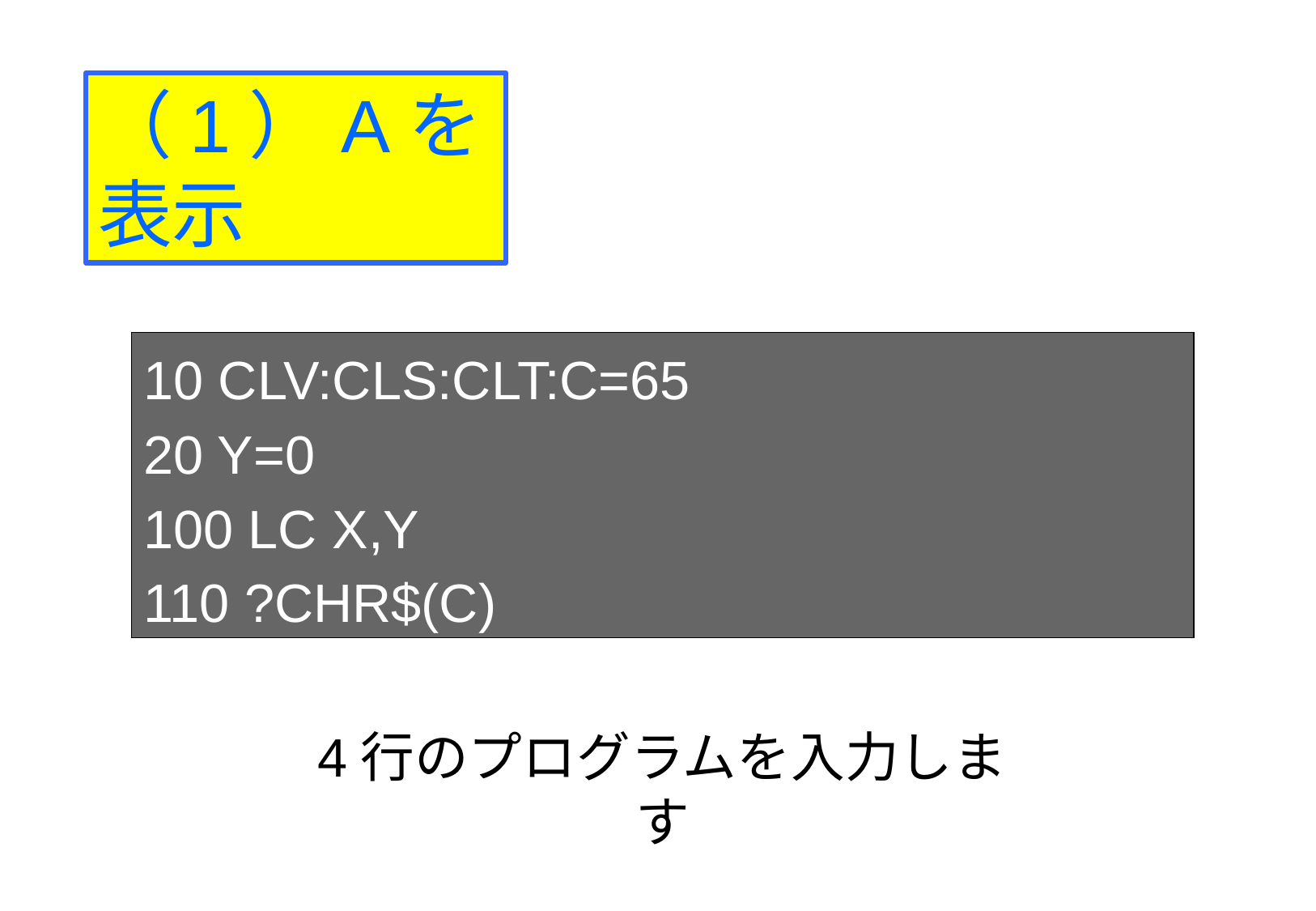

（1）Aを表示
10 CLV:CLS:CLT:C=65
20 Y=0
100 LC X,Y
110 ?CHR$(C)
4行のプログラムを入力します